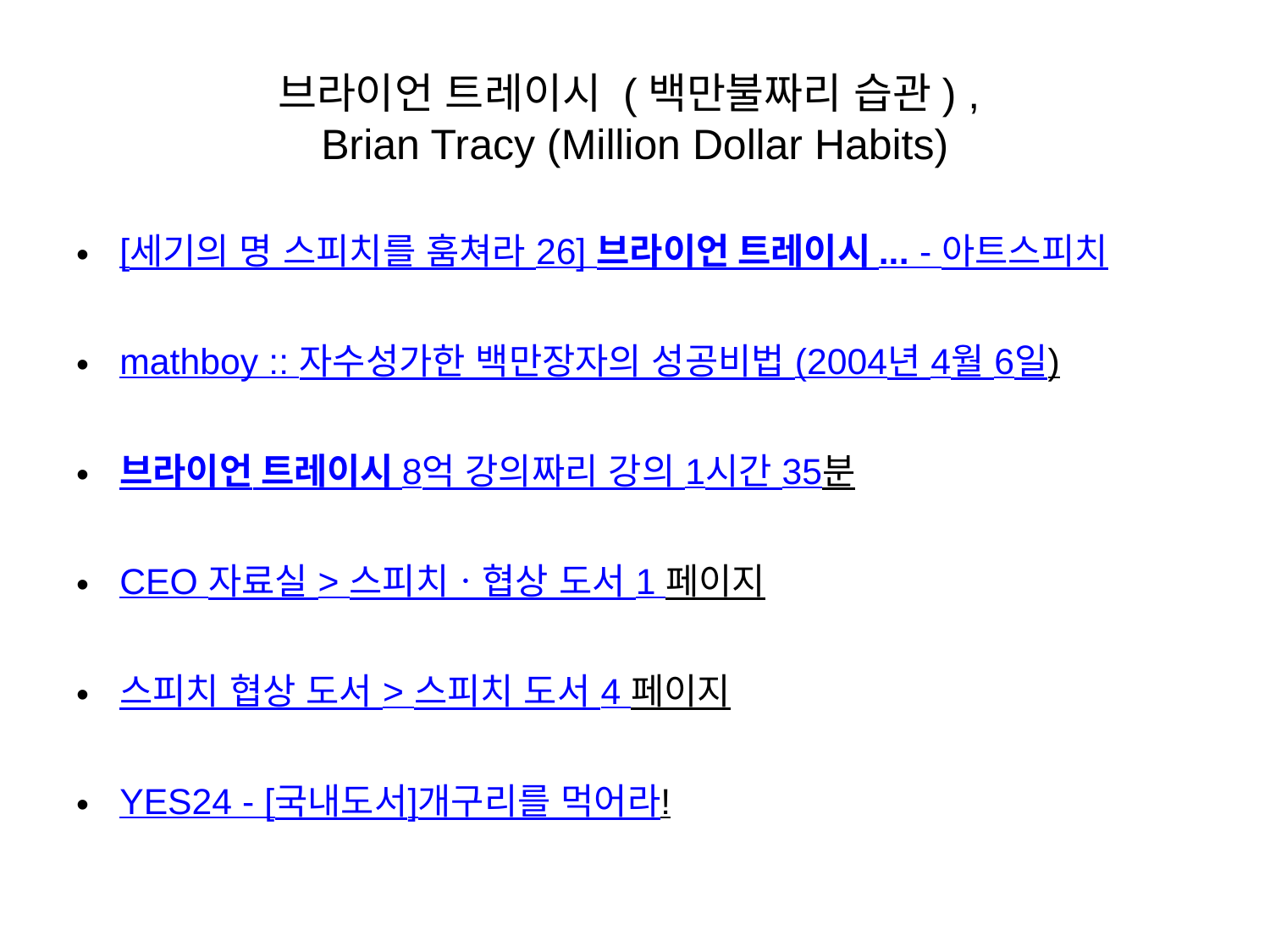

# 브라이언 트레이시 (백만불짜리 습관) , Brian Tracy (Million Dollar Habits)
[세기의 명 스피치를 훔쳐라 26] 브라이언 트레이시 ... - 아트스피치

mathboy :: 자수성가한 백만장자의 성공비법 (2004년 4월 6일)

브라이언 트레이시 8억 강의짜리 강의 1시간 35분

CEO 자료실 > 스피치ㆍ협상 도서 1 페이지

스피치 협상 도서 > 스피치 도서 4 페이지

YES24 - [국내도서]개구리를 먹어라!